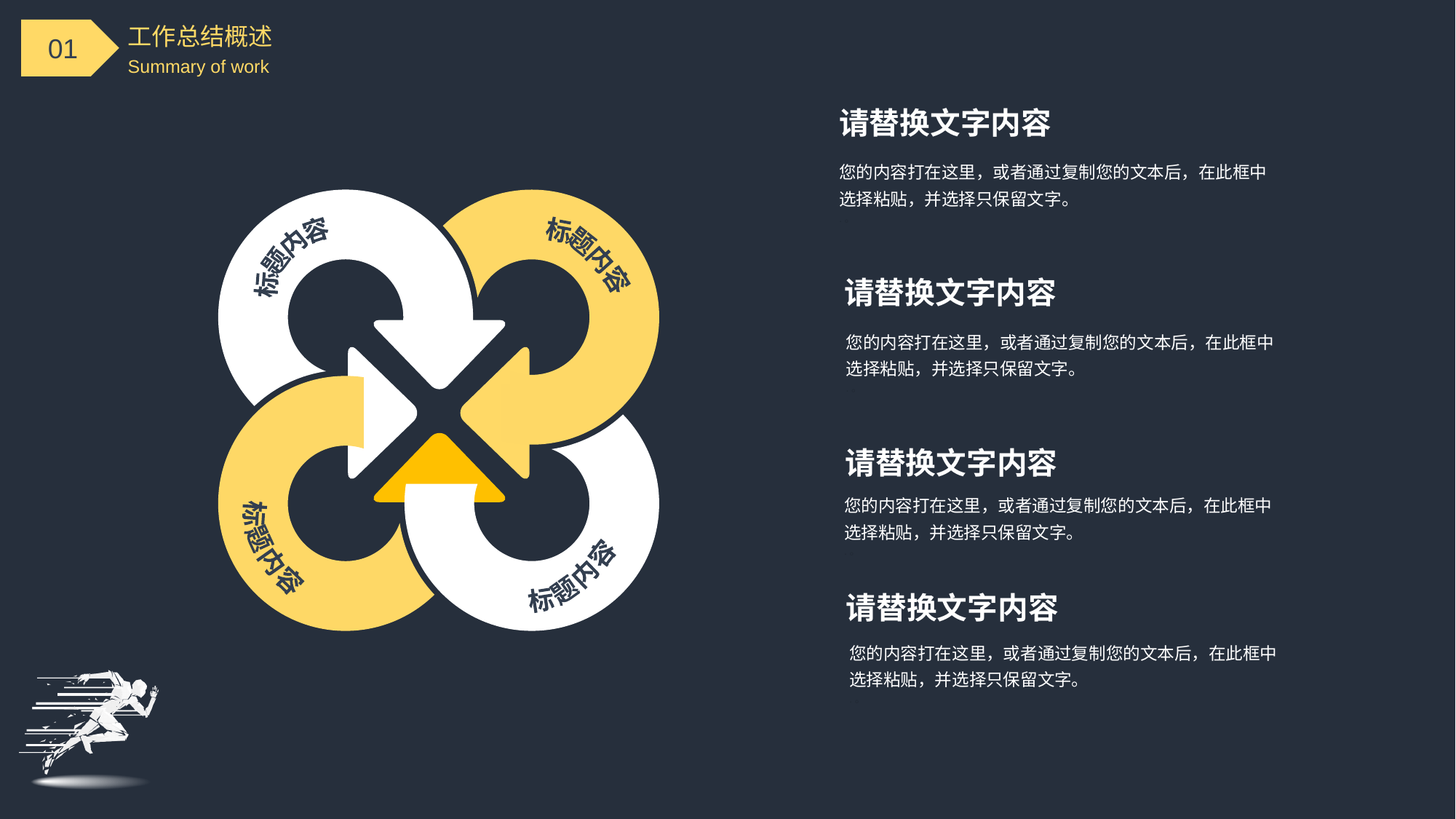

# 工作总结概述
Summary of work

请替换文字内容
您的内容打在这里，或者通过复制您的文本后，在此框中选择粘贴，并选择只保留文字。
.。

标题内容
标题内容

标题内容
标题内容
请替换文字内容
您的内容打在这里，或者通过复制您的文本后，在此框中选择粘贴，并选择只保留文字。
.。
请替换文字内容
您的内容打在这里，或者通过复制您的文本后，在此框中选择粘贴，并选择只保留文字。
.。
请替换文字内容
您的内容打在这里，或者通过复制您的文本后，在此框中选择粘贴，并选择只保留文字。
.。